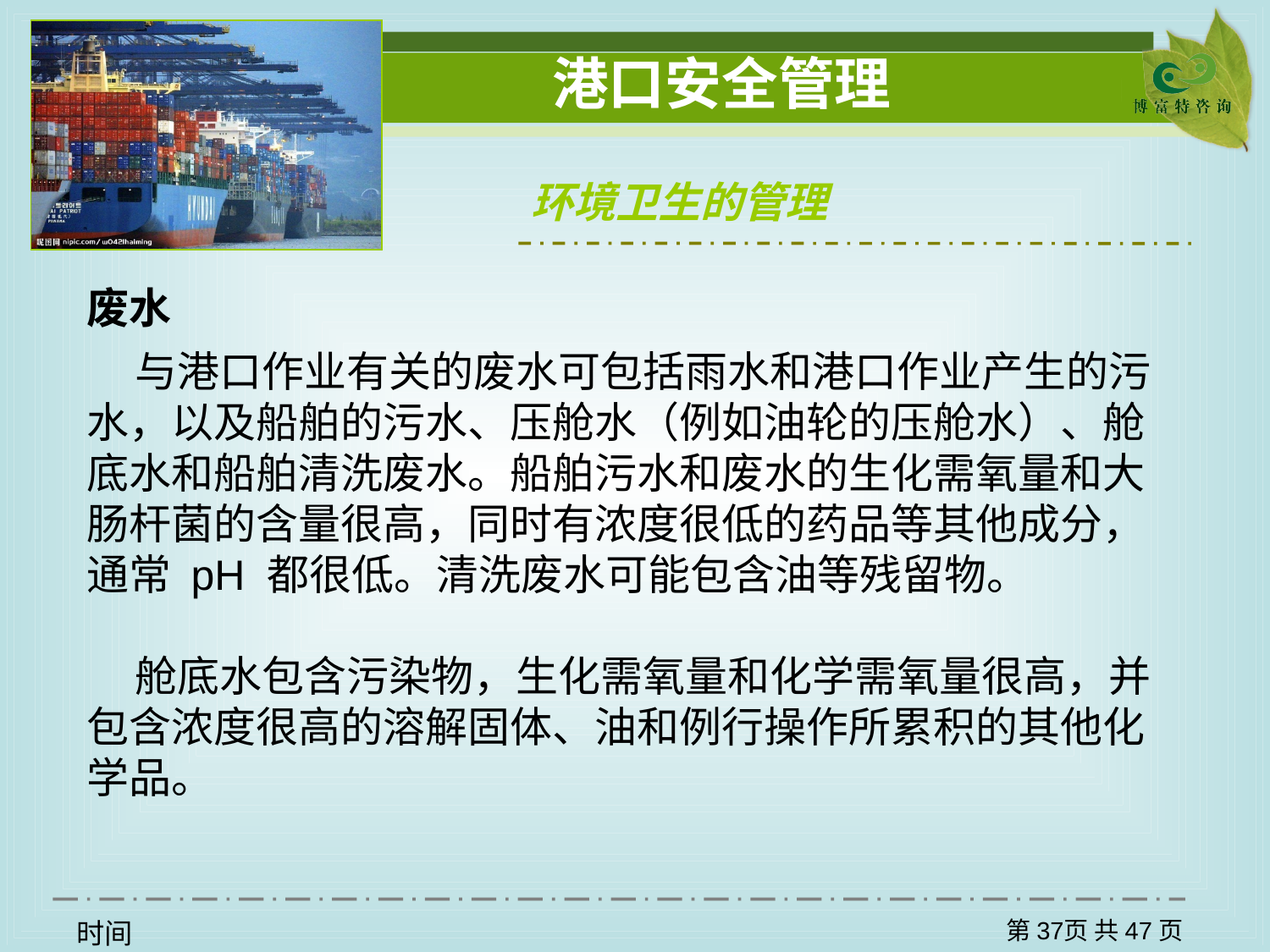

环境卫生的管理
废水
    与港口作业有关的废水可包括雨水和港口作业产生的污水，以及船舶的污水、压舱水（例如油轮的压舱水）、舱底水和船舶清洗废水。船舶污水和废水的生化需氧量和大肠杆菌的含量很高，同时有浓度很低的药品等其他成分，通常 pH 都很低。清洗废水可能包含油等残留物。

    舱底水包含污染物，生化需氧量和化学需氧量很高，并包含浓度很高的溶解固体、油和例行操作所累积的其他化学品。
第37页 共47页
时间